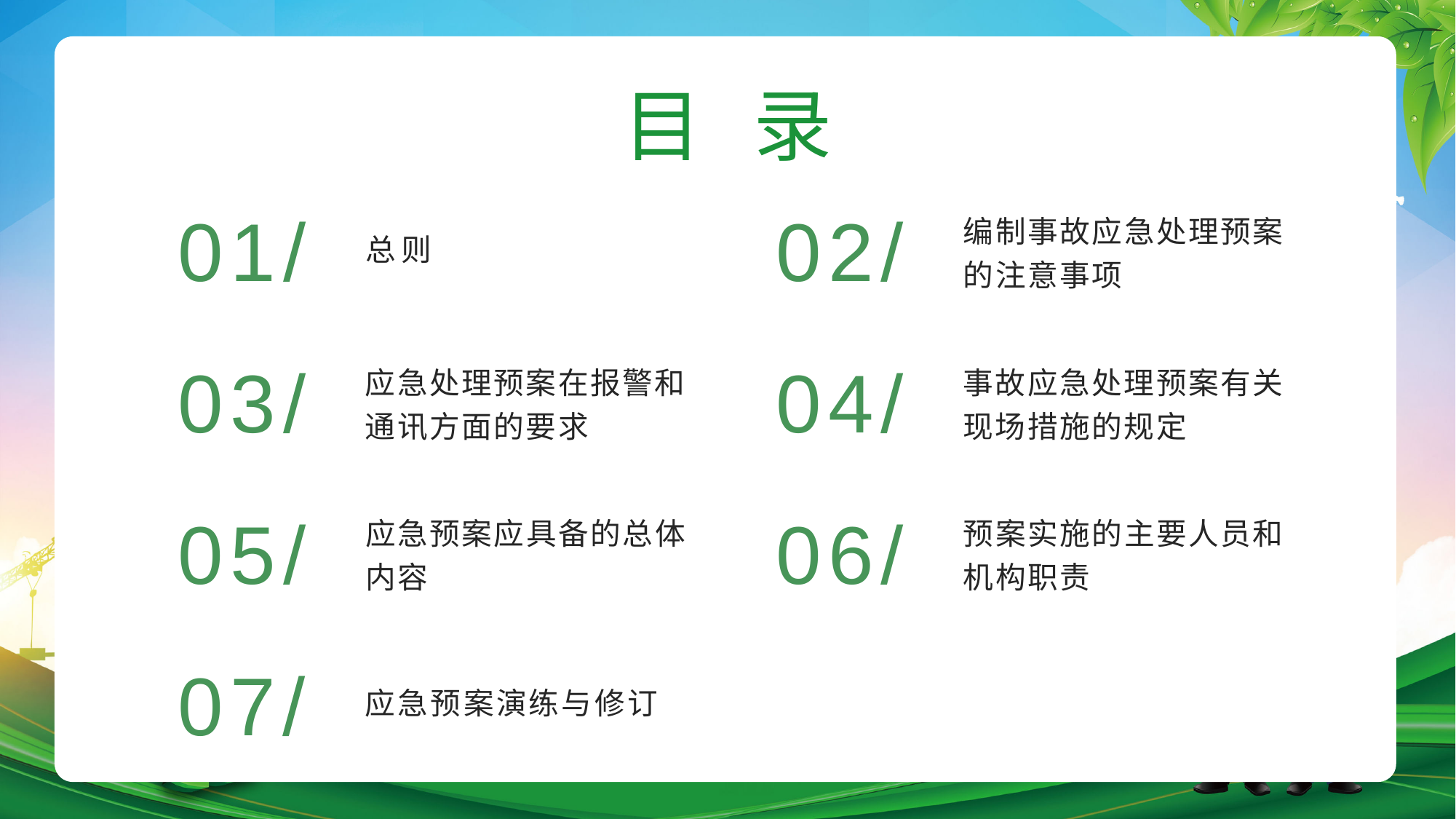

目  录
01/
02/
总则
编制事故应急处理预案的注意事项
03/
04/
应急处理预案在报警和通讯方面的要求
事故应急处理预案有关现场措施的规定
05/
06/
应急预案应具备的总体内容
预案实施的主要人员和机构职责
07/
应急预案演练与修订